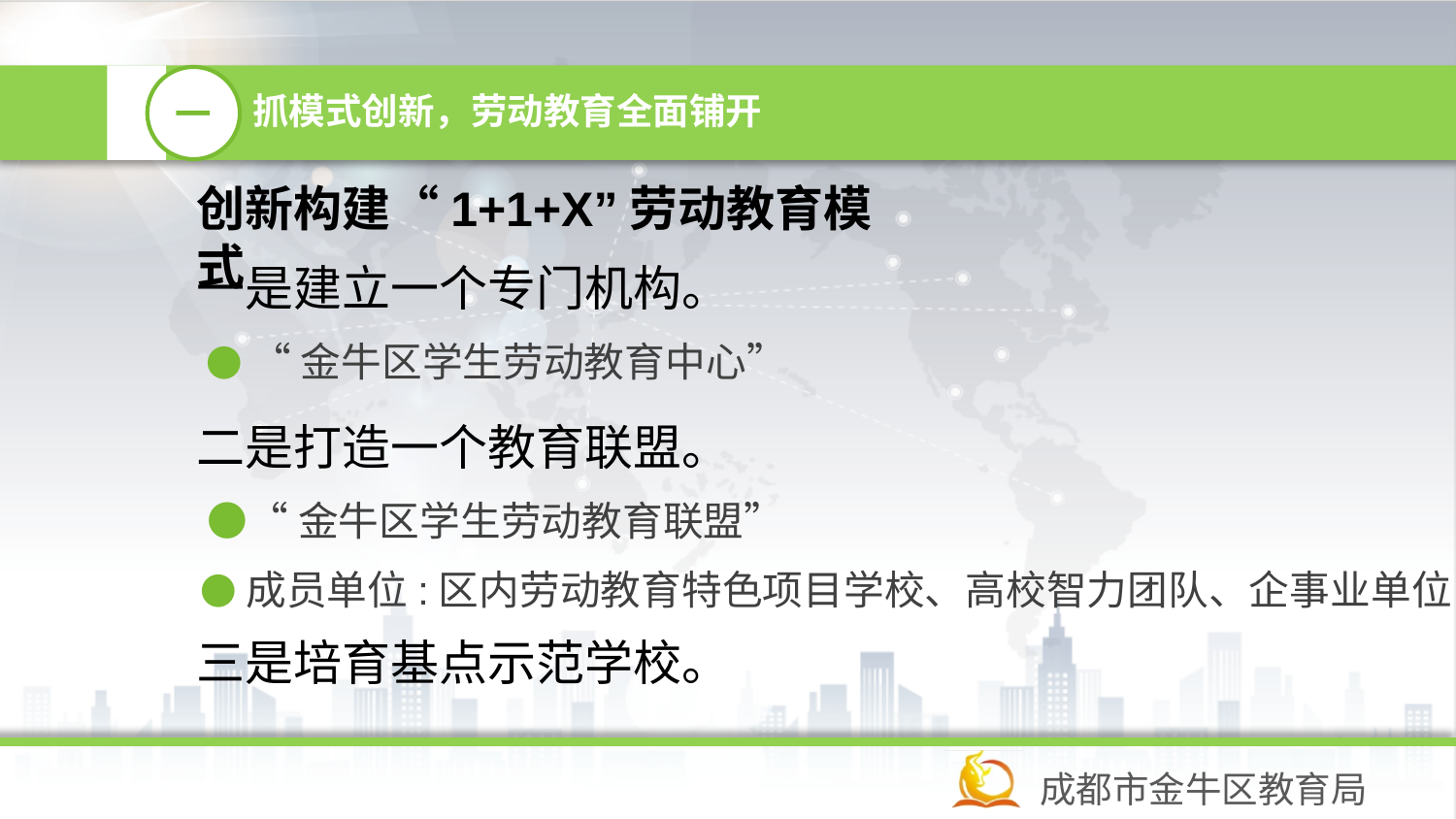

一
抓模式创新，劳动教育全面铺开
创新构建“1+1+X”劳动教育模式
一是建立一个专门机构。
● “金牛区学生劳动教育中心”
二是打造一个教育联盟。
●“金牛区学生劳动教育联盟”
●成员单位:区内劳动教育特色项目学校、高校智力团队、企事业单位
三是培育基点示范学校。